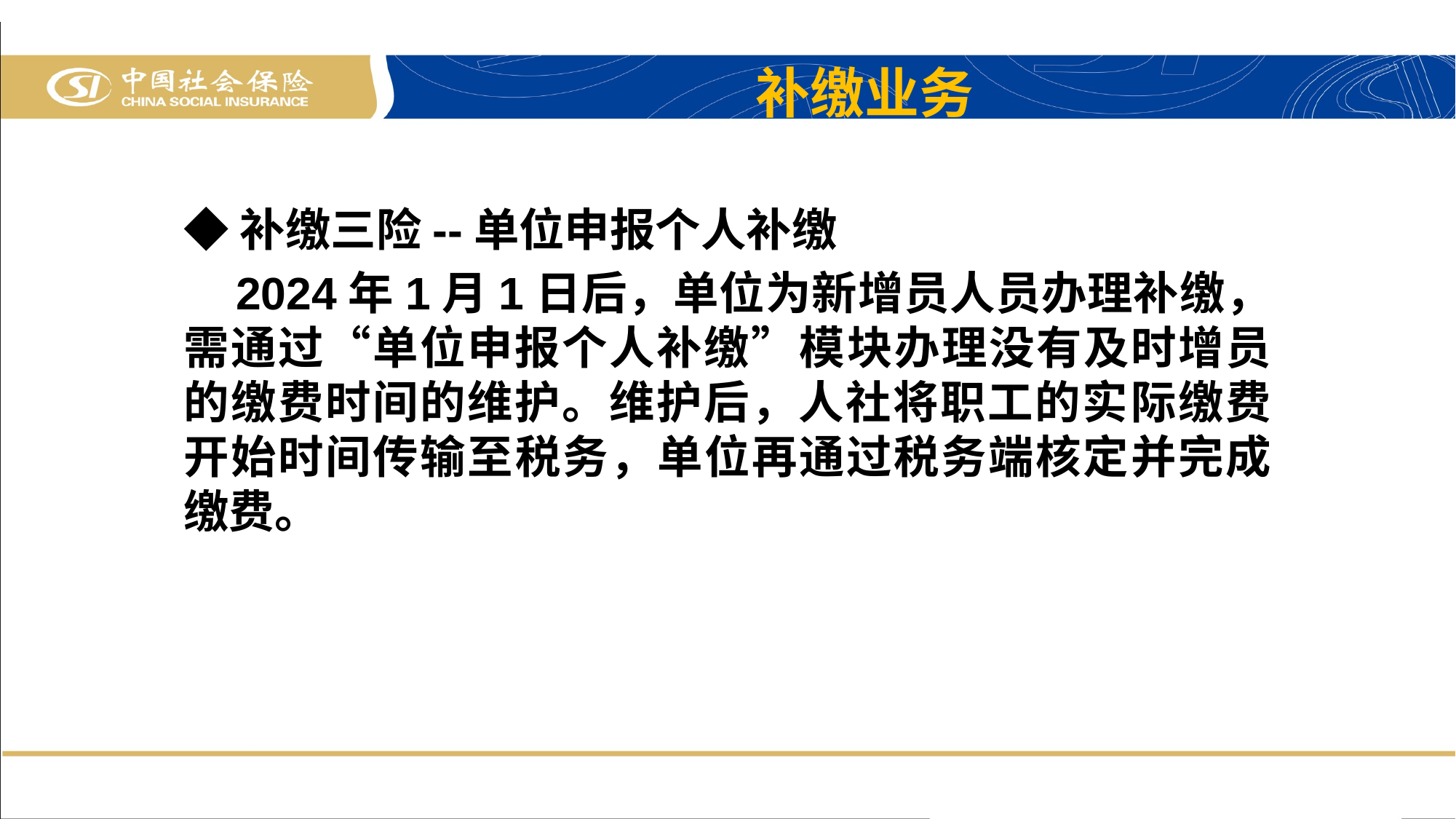

补缴业务
◆补缴三险--单位申报个人补缴
    2024年1月1日后，单位为新增员人员办理补缴，需通过“单位申报个人补缴”模块办理没有及时增员的缴费时间的维护。维护后，人社将职工的实际缴费开始时间传输至税务，单位再通过税务端核定并完成缴费。